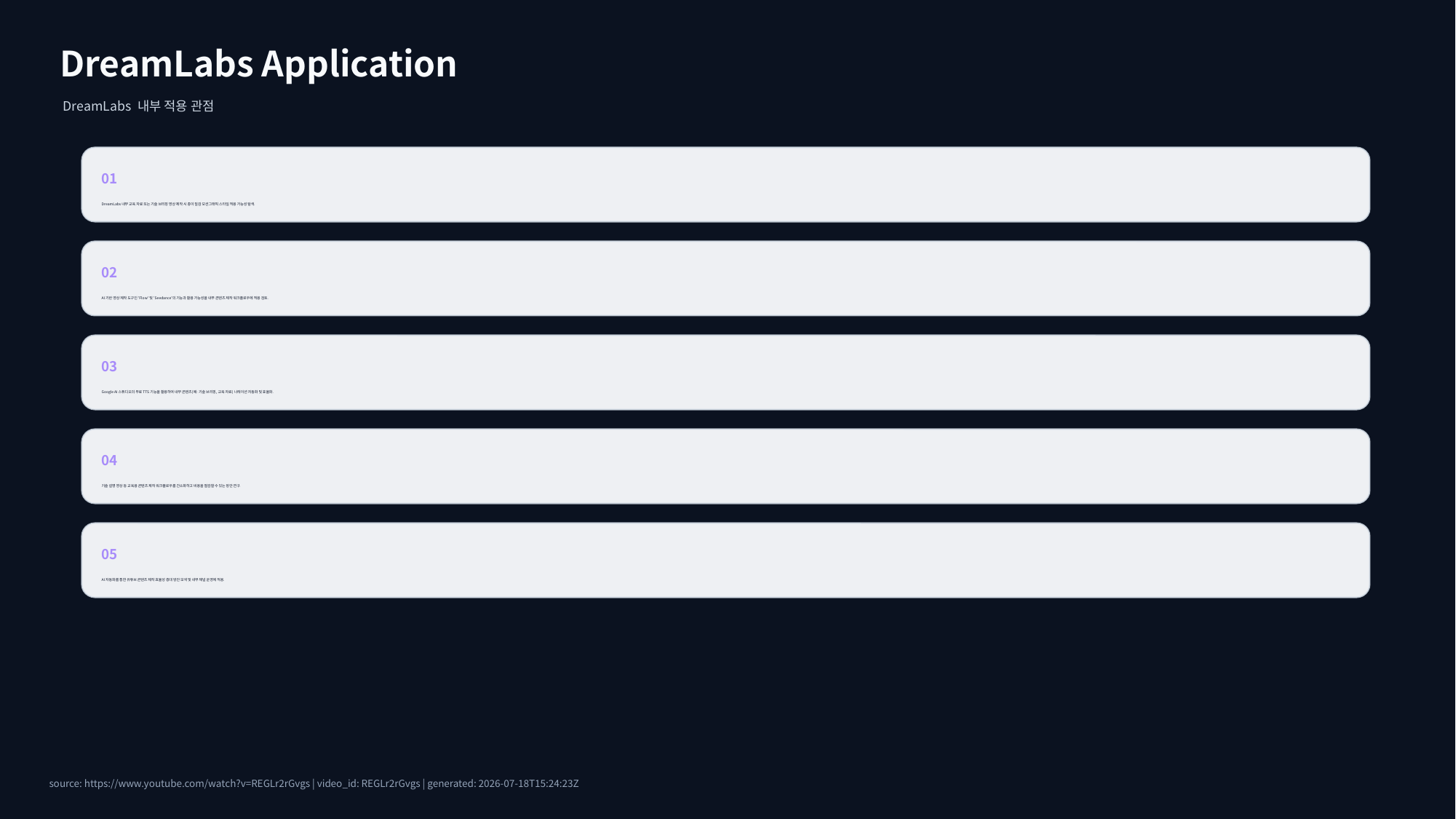

DreamLabs Application
DreamLabs 내부 적용 관점

01
DreamLabs 내부 교육 자료 또는 기술 브리핑 영상 제작 시 종이 질감 모션그래픽 스타일 적용 가능성 탐색.

02
AI 기반 영상 제작 도구인 'Flow' 및 'Seedance'의 기능과 활용 가능성을 내부 콘텐츠 제작 워크플로우에 적용 검토.

03
Google AI 스튜디오의 무료 TTS 기능을 활용하여 내부 콘텐츠(예: 기술 브리핑, 교육 자료) 나레이션 자동화 및 효율화.

04
기술 설명 영상 등 교육용 콘텐츠 제작 워크플로우를 간소화하고 비용을 절감할 수 있는 방안 연구.

05
AI 자동화를 통한 유튜브 콘텐츠 제작 효율성 증대 방안 모색 및 내부 채널 운영에 적용.
source: https://www.youtube.com/watch?v=REGLr2rGvgs | video_id: REGLr2rGvgs | generated: 2026-07-18T15:24:23Z